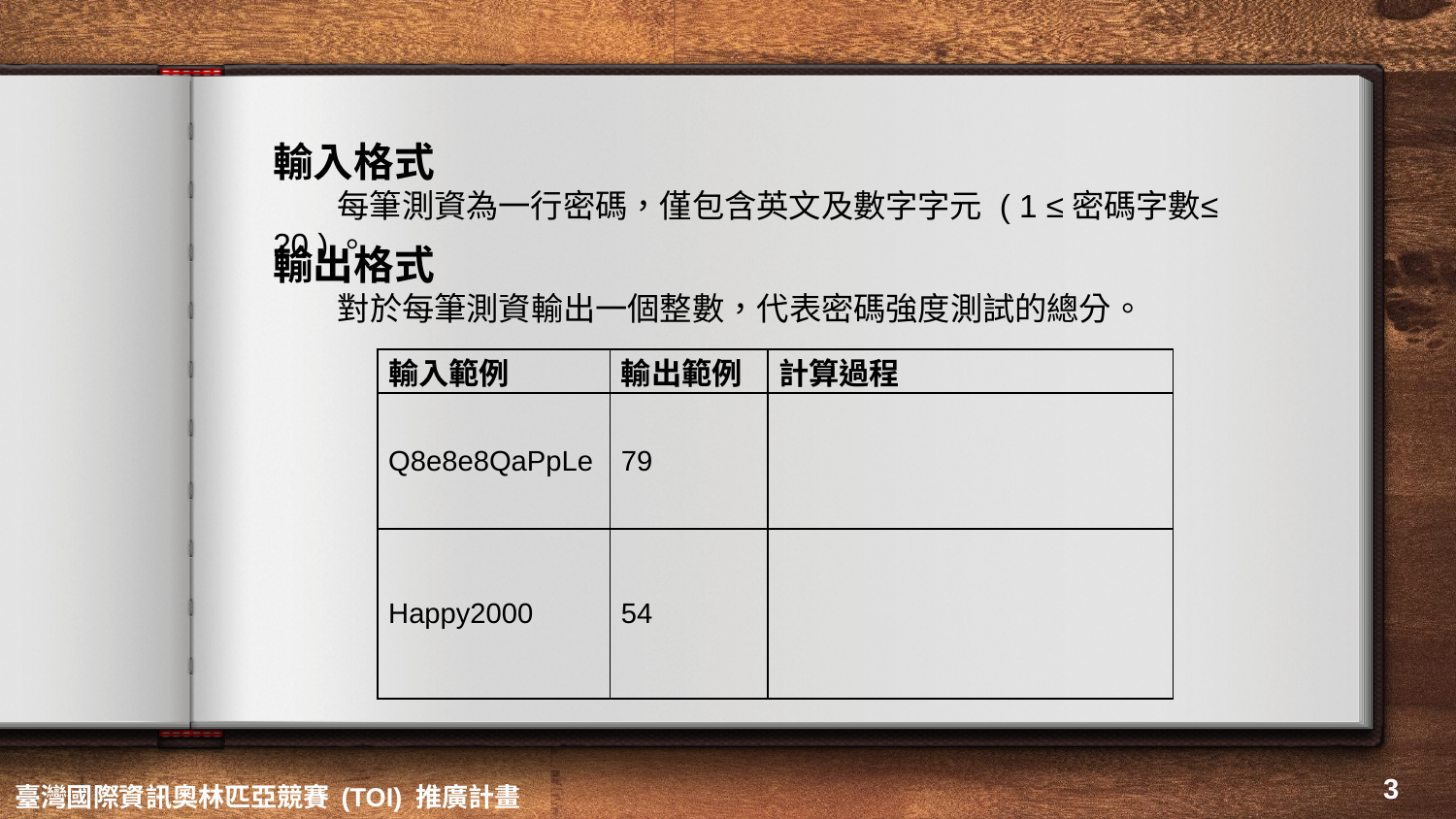

輸入格式
　　每筆測資為一行密碼，僅包含英文及數字字元 ( 1 ≤密碼字數≤ 20 )。
輸出格式
　　對於每筆測資輸出一個整數，代表密碼強度測試的總分。
| 輸入範例 | 輸出範例 | 計算過程 |
| --- | --- | --- |
| Q8e8e8QaPpLe | 79 |  |
| Happy2000 | 54 |  |
3